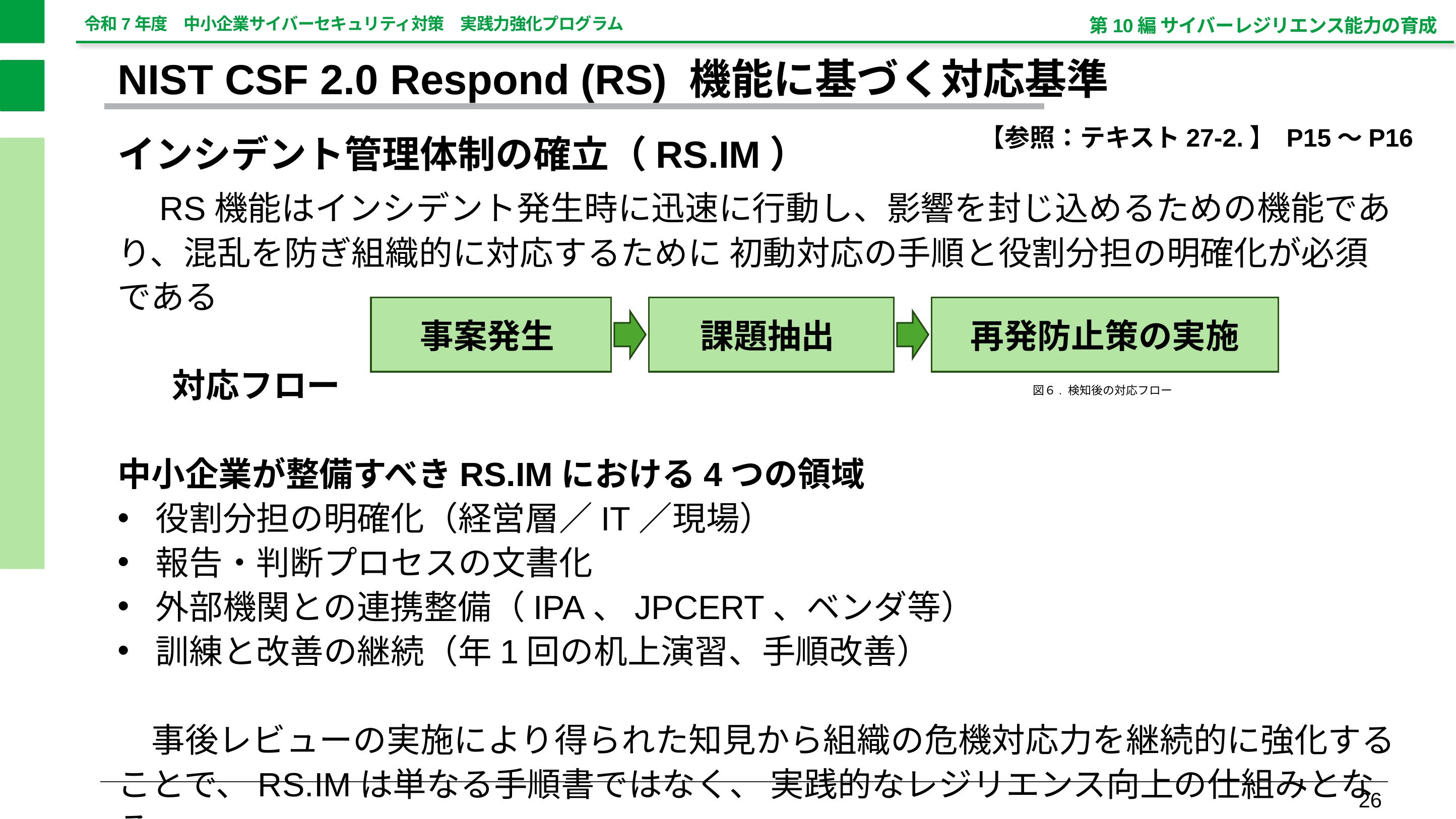

第10編 サイバーレジリエンス能力の育成
NIST CSF 2.0 Respond (RS) 機能に基づく対応基準
【参照：テキスト27-2.】 P15～P16

インシデント管理体制の確立（RS.IM）
　RS機能はインシデント発生時に迅速に行動し、影響を封じ込めるための機能であり、混乱を防ぎ組織的に対応するために 初動対応の手順と役割分担の明確化が必須である

対応フロー

中小企業が整備すべきRS.IMにおける4つの領域
役割分担の明確化（経営層／IT／現場）
報告・判断プロセスの文書化
外部機関との連携整備（IPA、JPCERT、ベンダ等）
訓練と改善の継続（年1回の机上演習、手順改善）

　事後レビューの実施により得られた知見から組織の危機対応力を継続的に強化することで、RS.IMは単なる手順書ではなく、 実践的なレジリエンス向上の仕組みとなる。

事案発生
課題抽出
再発防止策の実施

図６. 検知後の対応フロー